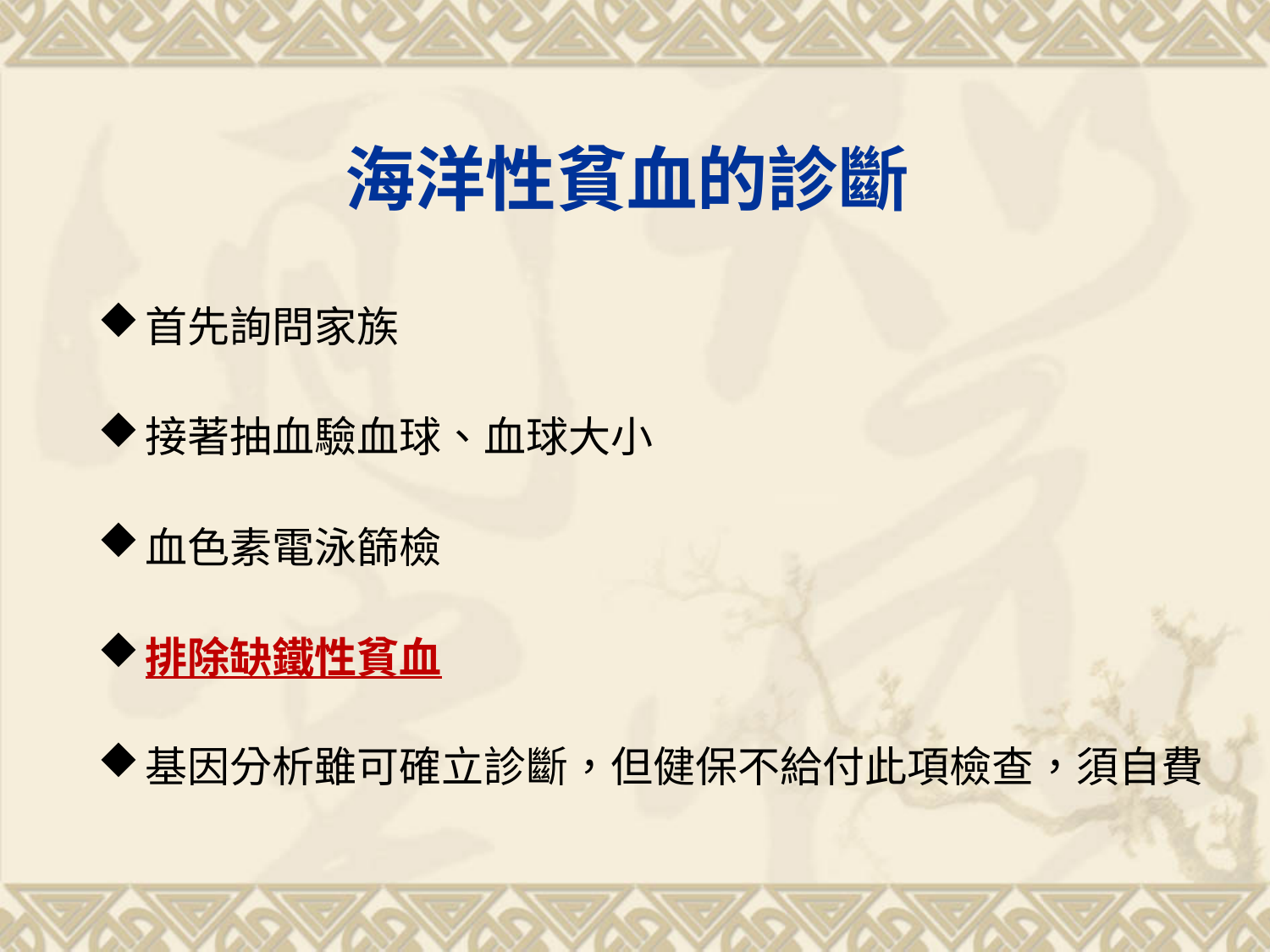

# 海洋性貧血的診斷
首先詢問家族
接著抽血驗血球、血球大小
血色素電泳篩檢
排除缺鐵性貧血
基因分析雖可確立診斷，但健保不給付此項檢查，須自費